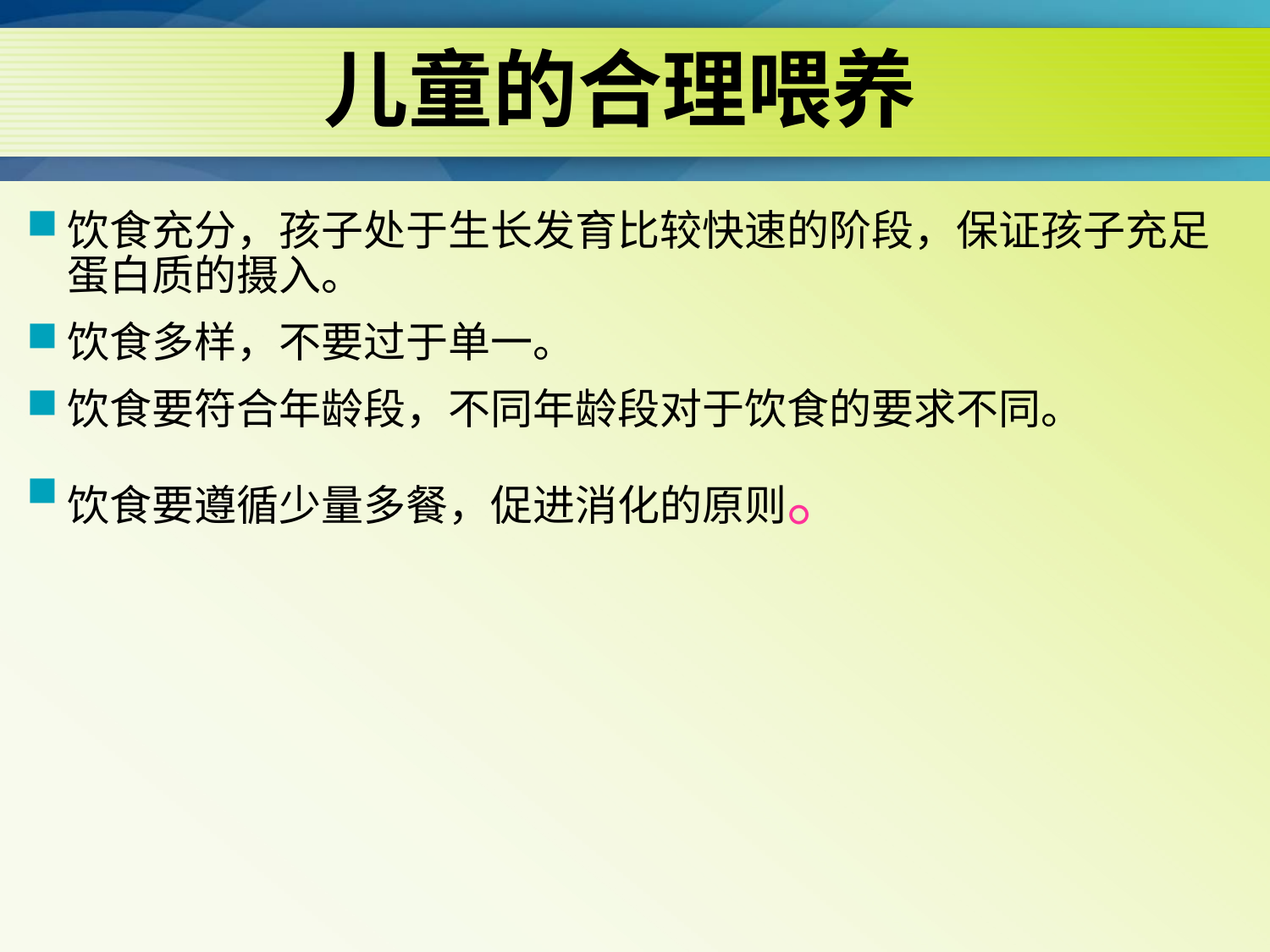

# 儿童的合理喂养
饮食充分，孩子处于生长发育比较快速的阶段，保证孩子充足蛋白质的摄入。
饮食多样，不要过于单一。
饮食要符合年龄段，不同年龄段对于饮食的要求不同。
饮食要遵循少量多餐，促进消化的原则。
4